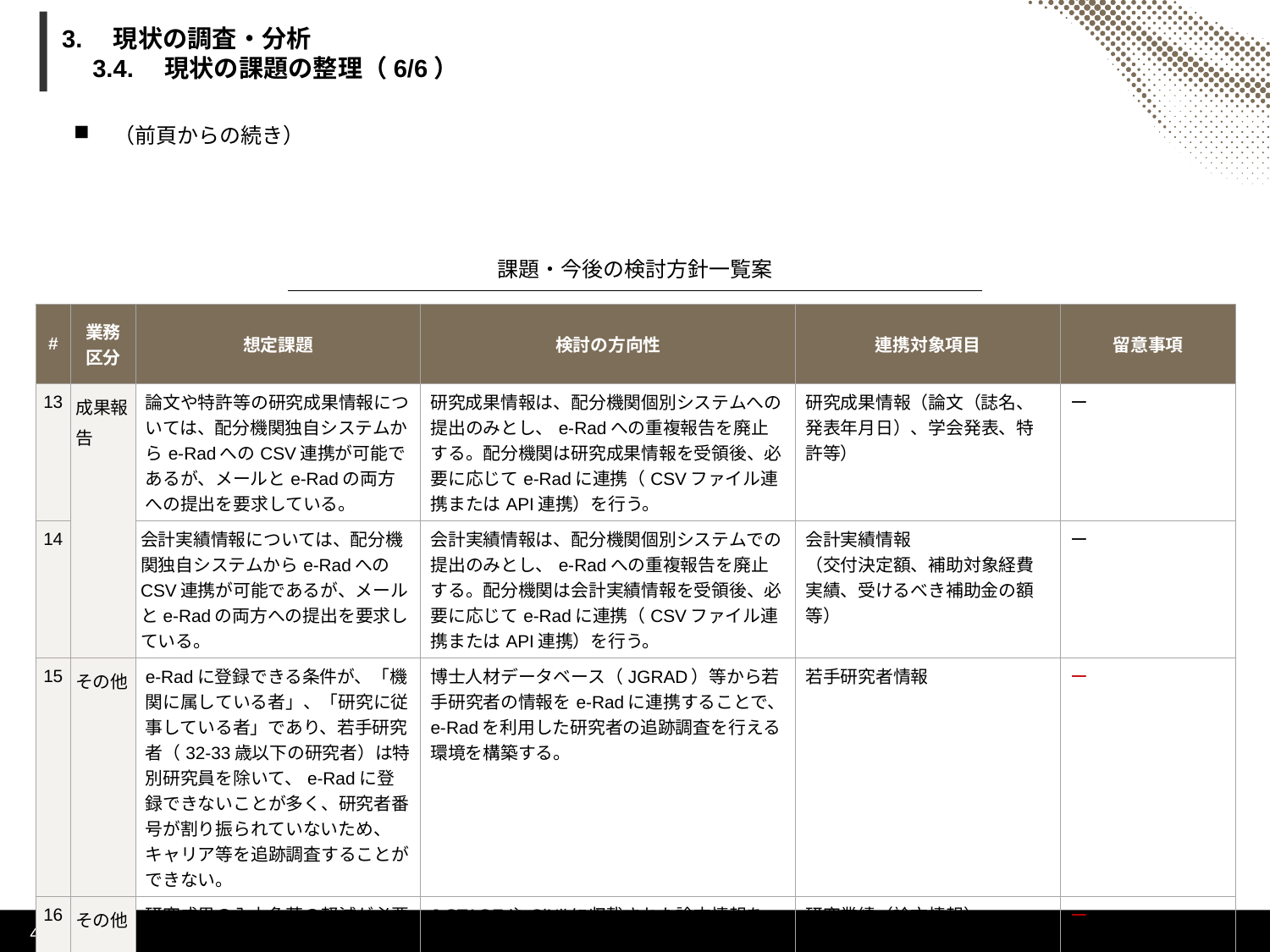

# 3.　現状の調査・分析 　3.4.　現状の課題の整理（6/6）
（前頁からの続き）
課題・今後の検討方針一覧案
| # | 業務 区分 | 想定課題 | 検討の方向性 | 連携対象項目 | 留意事項 |
| --- | --- | --- | --- | --- | --- |
| 13 | 成果報告 | 論文や特許等の研究成果情報については、配分機関独自システムからe-RadへのCSV連携が可能であるが、メールとe-Radの両方への提出を要求している。 | 研究成果情報は、配分機関個別システムへの提出のみとし、e-Radへの重複報告を廃止する。配分機関は研究成果情報を受領後、必要に応じてe-Radに連携（CSVファイル連携またはAPI連携）を行う。 | 研究成果情報（論文（誌名、発表年月日）、学会発表、特許等） | ー |
| 14 |  | 会計実績情報については、配分機関独自システムからe-RadへのCSV連携が可能であるが、メールとe-Radの両方への提出を要求している。 | 会計実績情報は、配分機関個別システムでの提出のみとし、e-Radへの重複報告を廃止する。配分機関は会計実績情報を受領後、必要に応じてe-Radに連携（CSVファイル連携またはAPI連携）を行う。 | 会計実績情報 （交付決定額、補助対象経費実績、受けるべき補助金の額等） | ー |
| 15 | その他 | e-Radに登録できる条件が、「機関に属している者」、「研究に従事している者」であり、若手研究者（32-33歳以下の研究者）は特別研究員を除いて、e-Radに登録できないことが多く、研究者番号が割り振られていないため、キャリア等を追跡調査することができない。 | 博士人材データベース（JGRAD）等から若手研究者の情報をe-Radに連携することで、e-Radを利用した研究者の追跡調査を行える環境を構築する。 | 若手研究者情報 | ー |
| 16 | その他 | 研究成果の入力負荷の軽減が必要 | J-STAGEやCiNiiに収載された論文情報をe-Radと連携し、成果情報の入力負荷の軽減を図ることができる。 | 研究業績（論文情報） | ー |